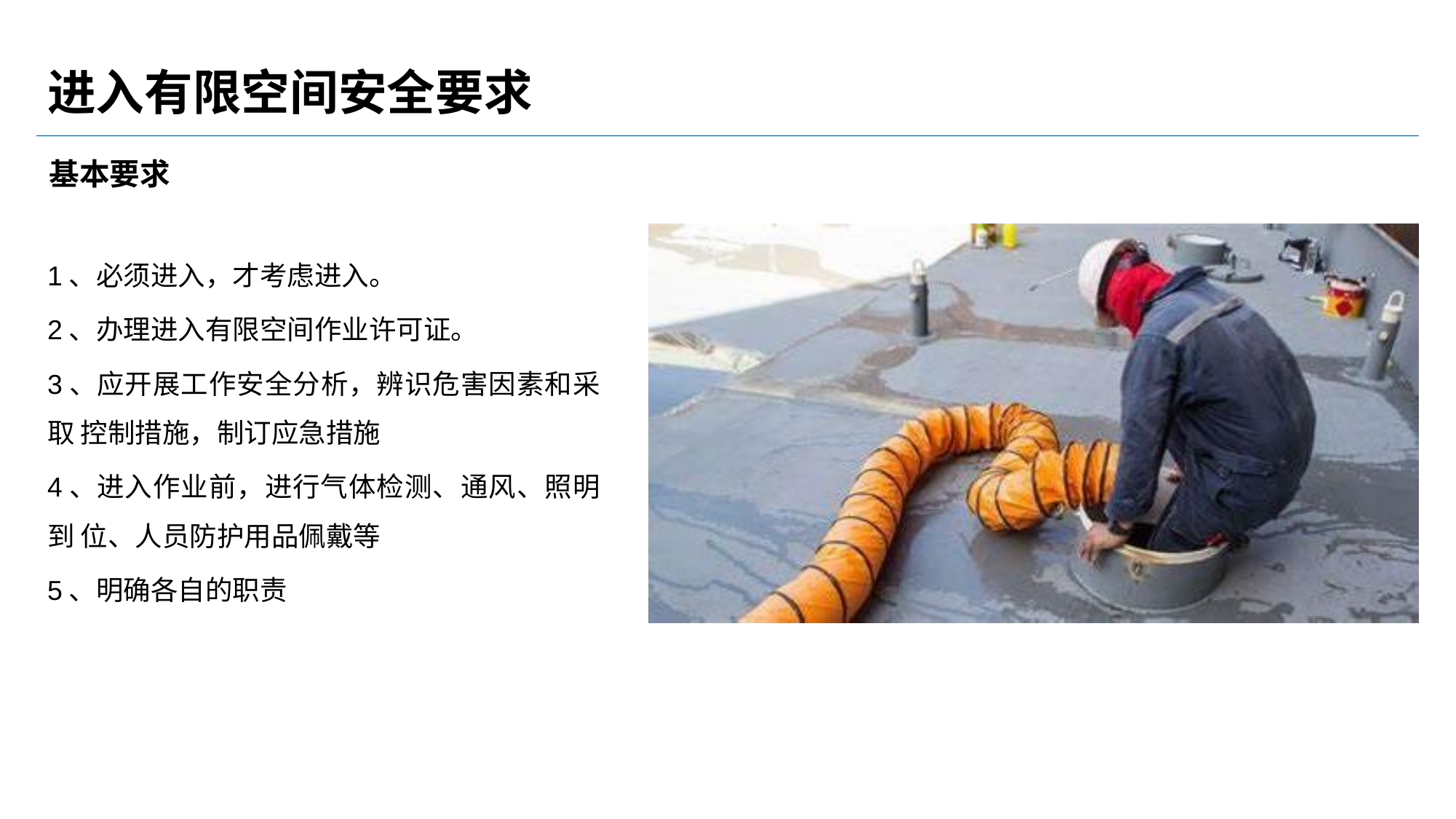

# 进入有限空间安全要求
基本要求

1、必须进入，才考虑进入。
2、办理进入有限空间作业许可证。
3、应开展工作安全分析，辨识危害因素和采取 控制措施，制订应急措施
4、进入作业前，进行气体检测、通风、照明到 位、人员防护用品佩戴等
5、明确各自的职责

28